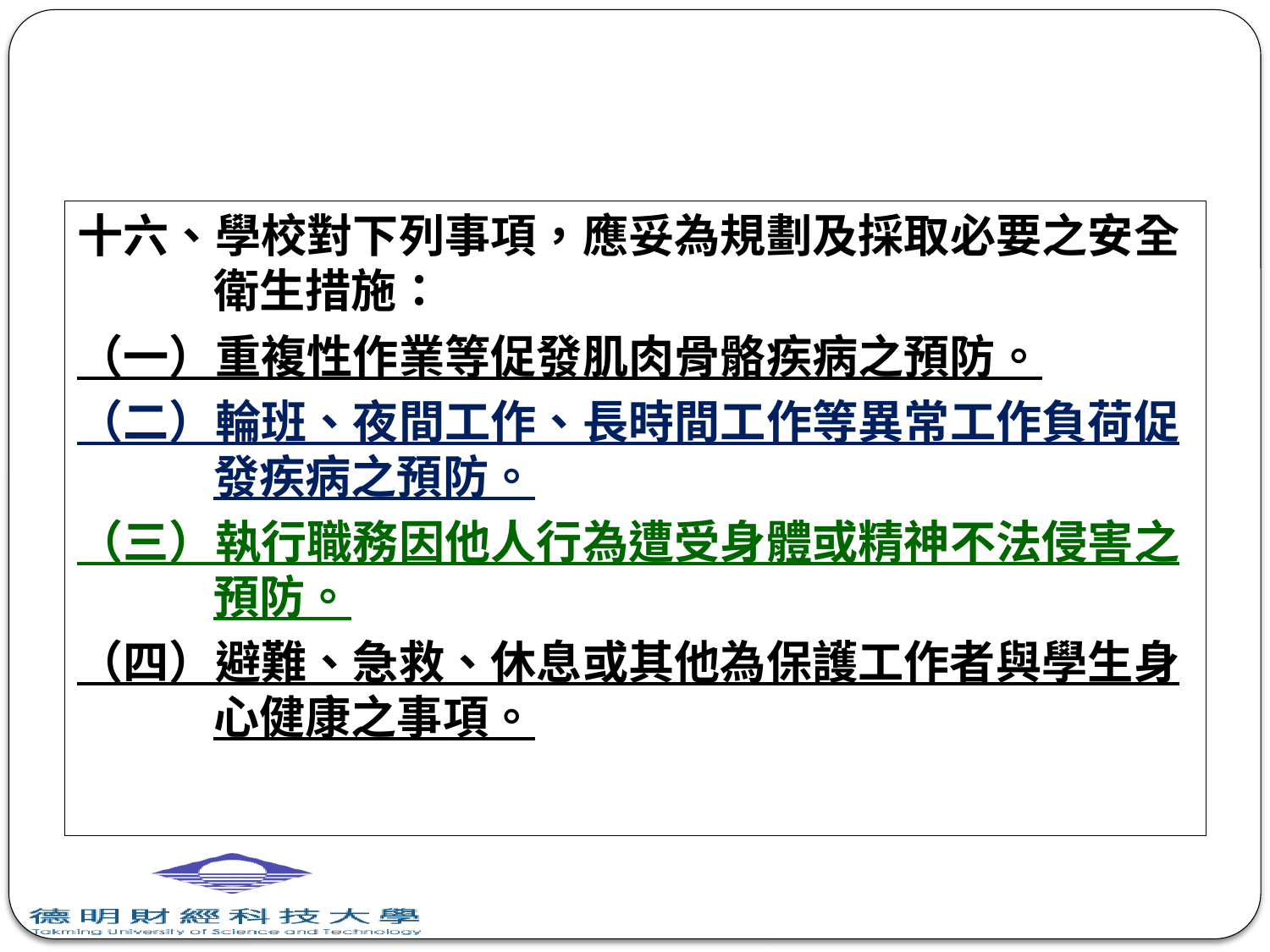

十六、學校對下列事項，應妥為規劃及採取必要之安全衛生措施：
（一）重複性作業等促發肌肉骨骼疾病之預防。
（二）輪班、夜間工作、長時間工作等異常工作負荷促發疾病之預防。
（三）執行職務因他人行為遭受身體或精神不法侵害之預防。
（四）避難、急救、休息或其他為保護工作者與學生身心健康之事項。